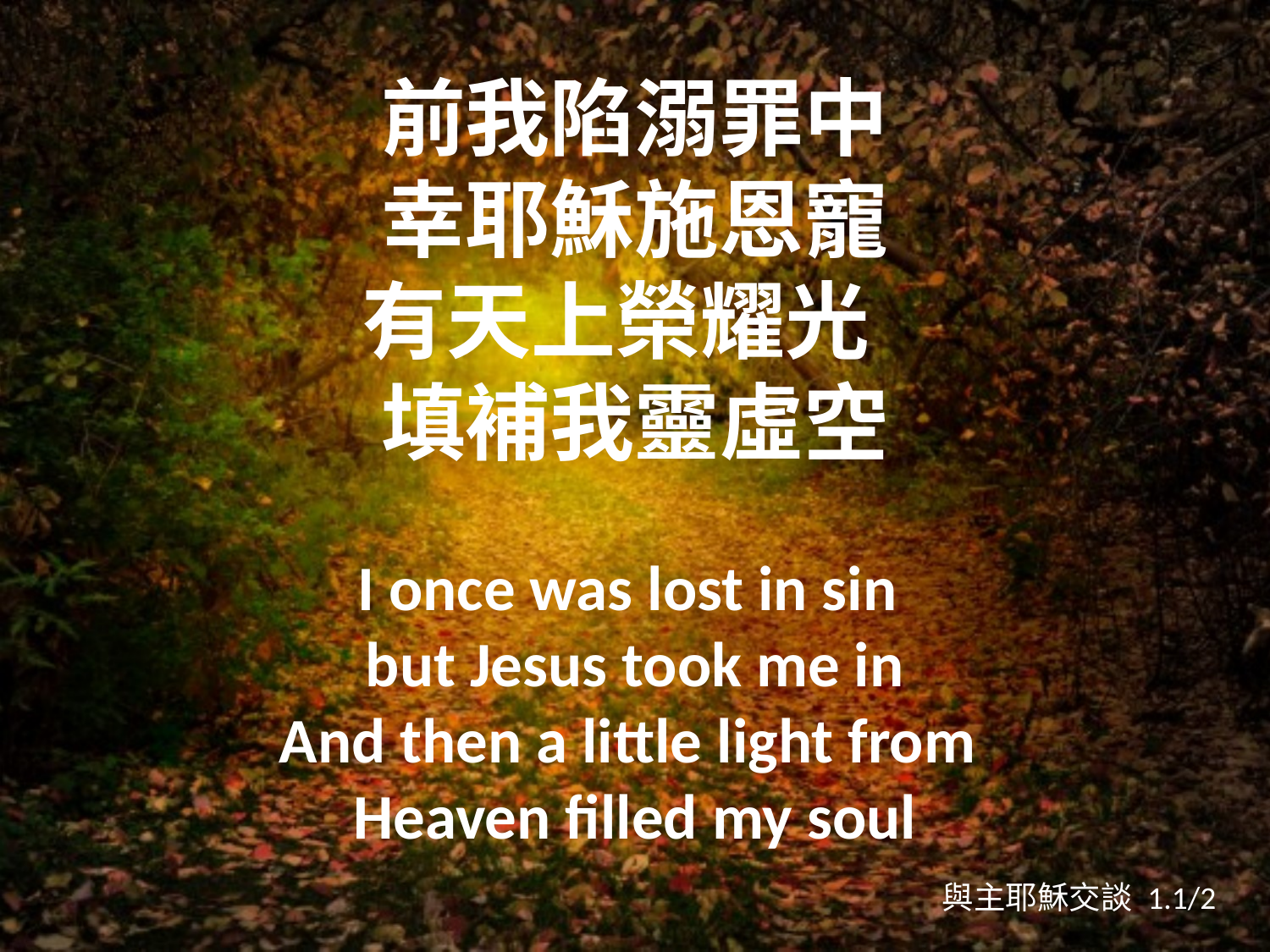

前我陷溺罪中
幸耶穌施恩寵
有天上榮耀光
填補我靈虛空

I once was lost in sin
but Jesus took me in
And then a little light from
Heaven filled my soul

與主耶穌交談 1.1/2